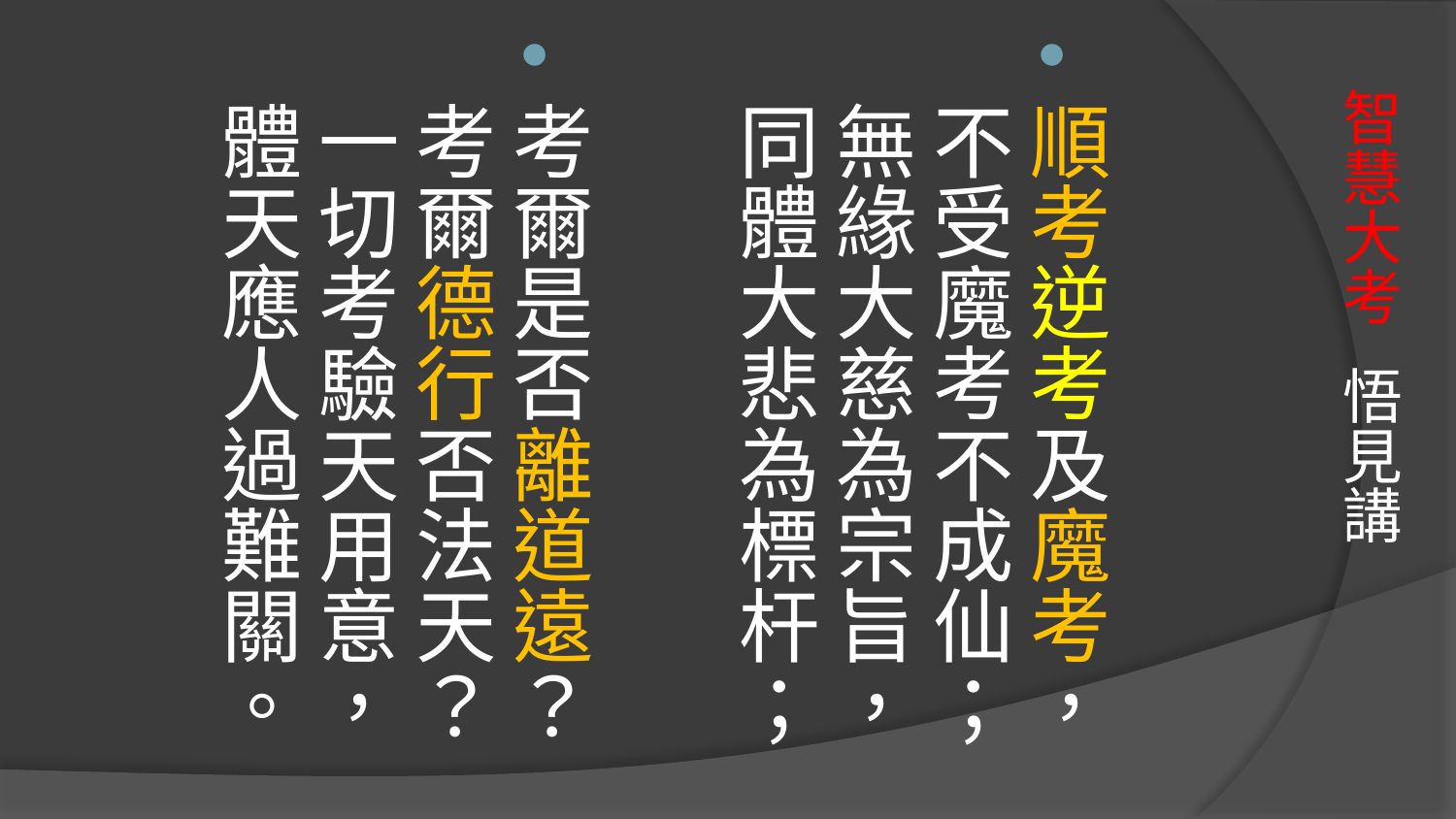

順考逆考及魔考，不受魔考不成仙； 
無緣大慈為宗旨，同體大悲為標杆；

考爾是否離道遠？考爾德行否法天？
一切考驗天用意，體天應人過難關。

# 智慧大考   悟見講